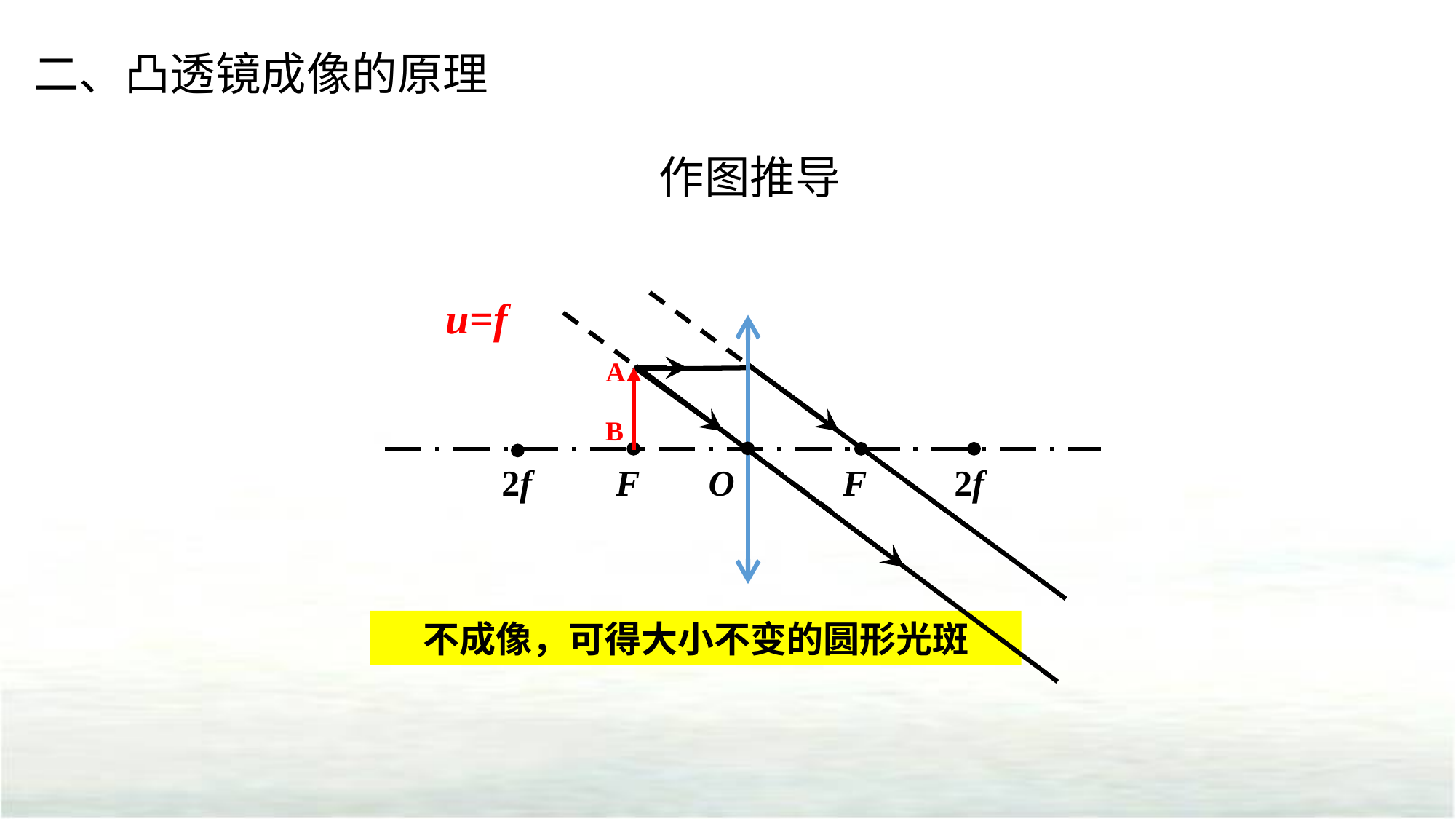

二、凸透镜成像的原理
作图推导
u=f
A
B

O
F
2f
F
2f

不成像，可得大小不变的圆形光斑